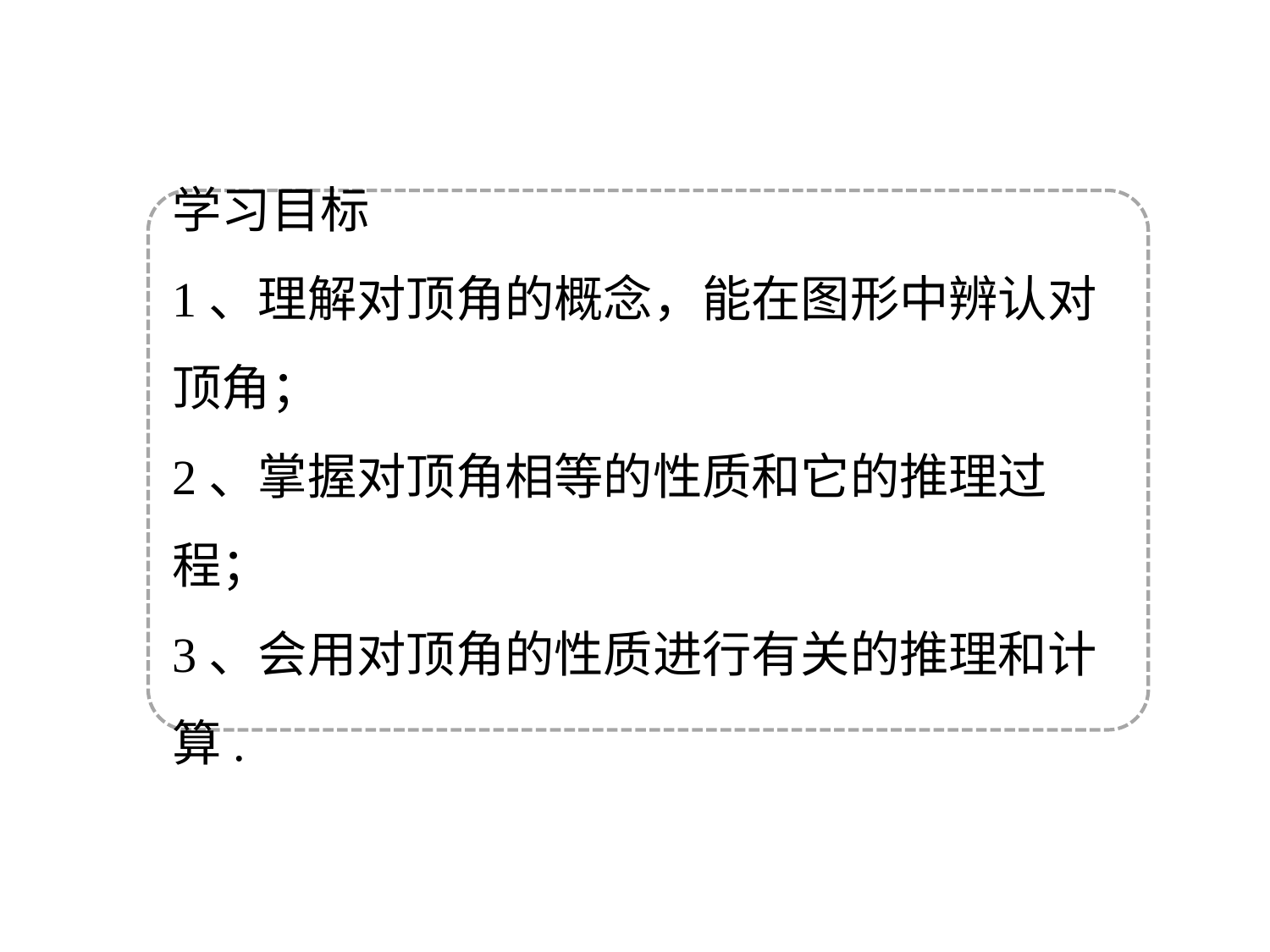

学习目标
1、理解对顶角的概念，能在图形中辨认对顶角；
2、掌握对顶角相等的性质和它的推理过程；
3、会用对顶角的性质进行有关的推理和计算.